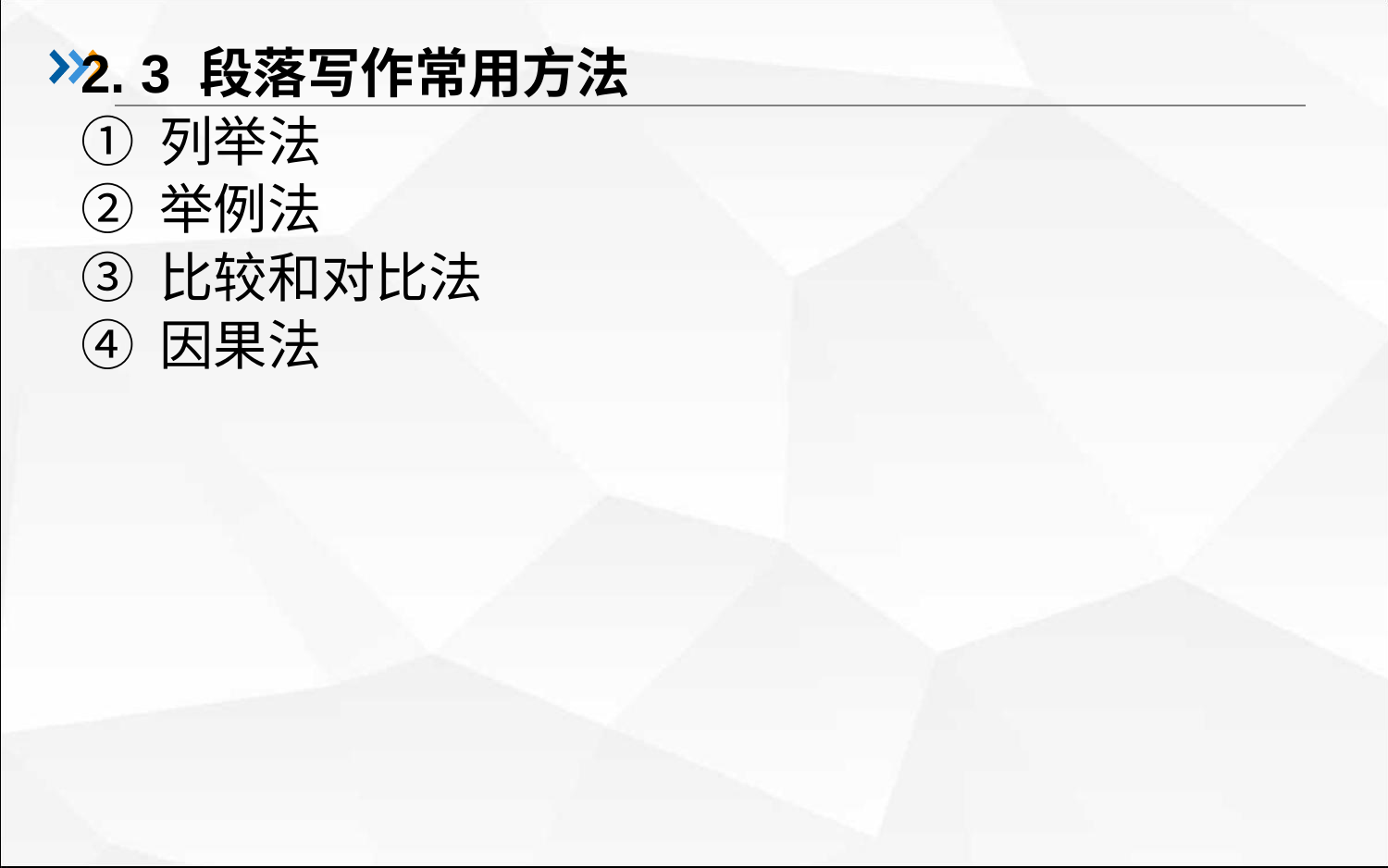

2. 3 段落写作常用方法
① 列举法
② 举例法
③ 比较和对比法
④ 因果法